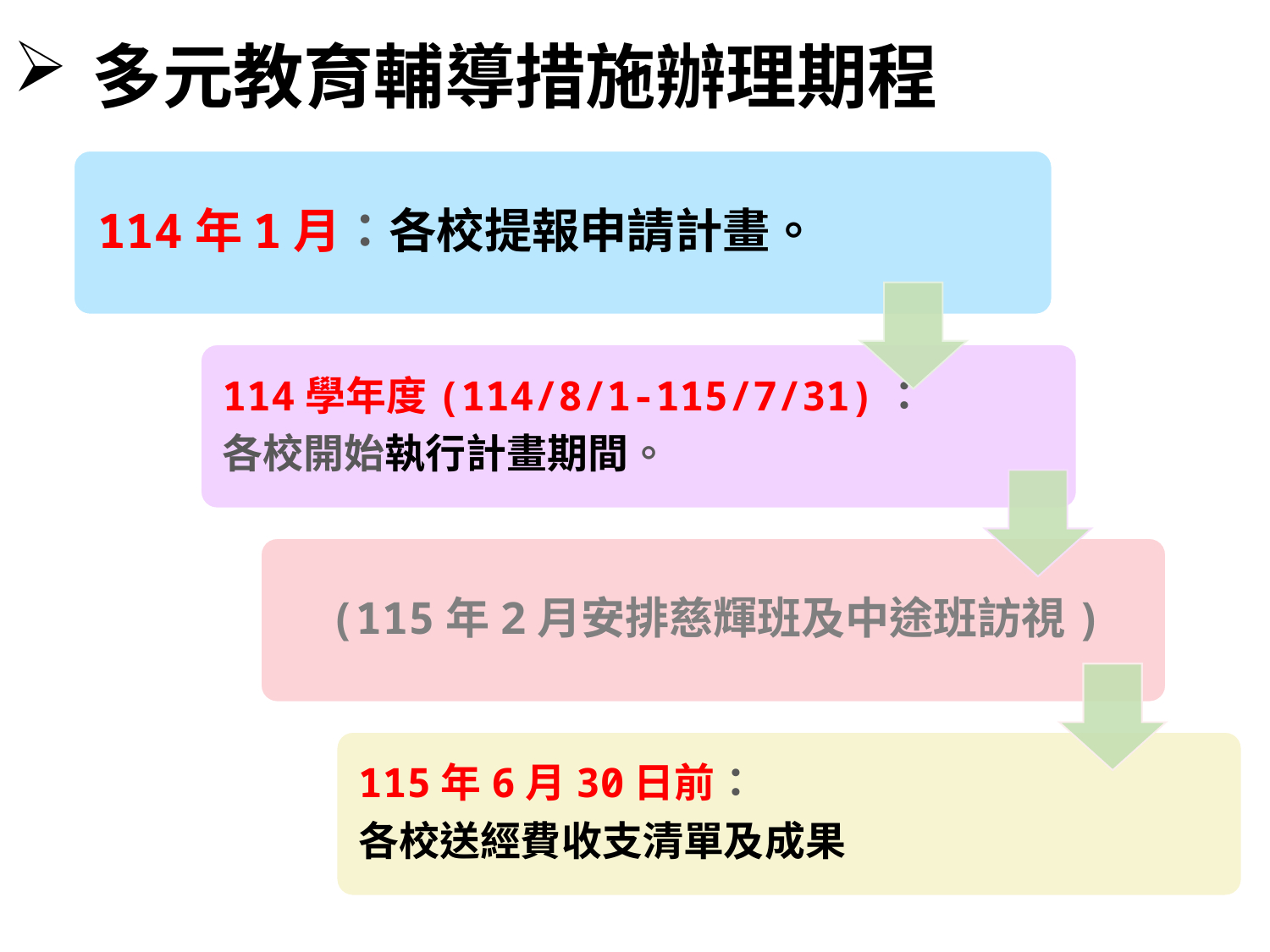

多元教育輔導措施辦理期程
114年1月：各校提報申請計畫。
114學年度(114/8/1-115/7/31)：
各校開始執行計畫期間。
(115年2月安排慈輝班及中途班訪視)
115年6月30日前：
各校送經費收支清單及成果